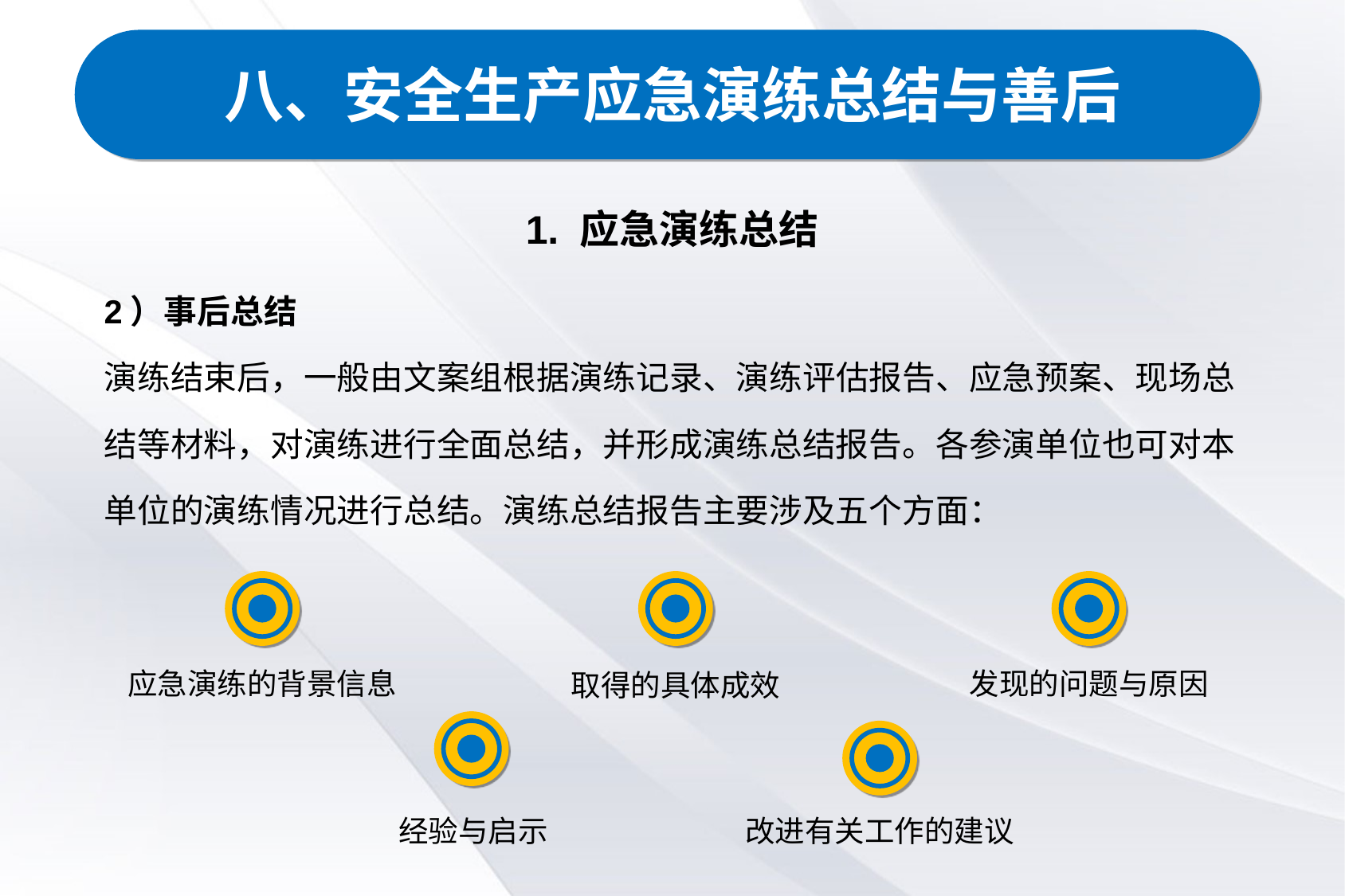

八、安全生产应急演练总结与善后
# 1. 应急演练总结
2）事后总结
演练结束后，一般由文案组根据演练记录、演练评估报告、应急预案、现场总
结等材料，对演练进行全面总结，并形成演练总结报告。各参演单位也可对本
单位的演练情况进行总结。演练总结报告主要涉及五个方面：

应急演练的背景信息
发现的问题与原因
取得的具体成效

经验与启示
改进有关工作的建议